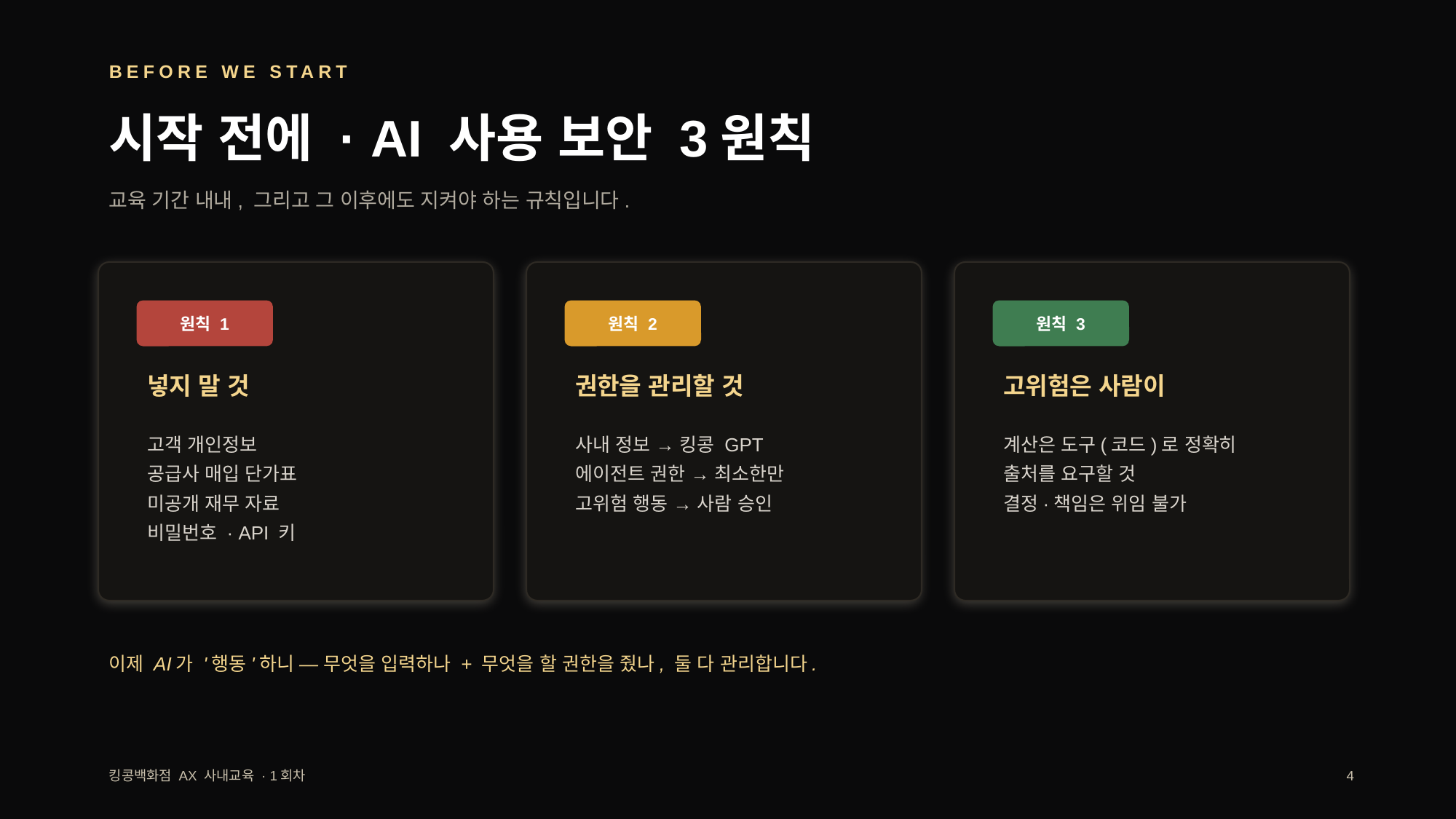

BEFORE WE START
시작 전에 · AI 사용 보안 3원칙
교육 기간 내내, 그리고 그 이후에도 지켜야 하는 규칙입니다.

원칙 1

원칙 2

원칙 3
넣지 말 것
권한을 관리할 것
고위험은 사람이
고객 개인정보
공급사 매입 단가표
미공개 재무 자료
비밀번호 · API 키
사내 정보 → 킹콩 GPT
에이전트 권한 → 최소한만
고위험 행동 → 사람 승인
계산은 도구(코드)로 정확히
출처를 요구할 것
결정·책임은 위임 불가
이제 AI가 '행동'하니 — 무엇을 입력하나 + 무엇을 할 권한을 줬나, 둘 다 관리합니다.
킹콩백화점 AX 사내교육 · 1회차
4